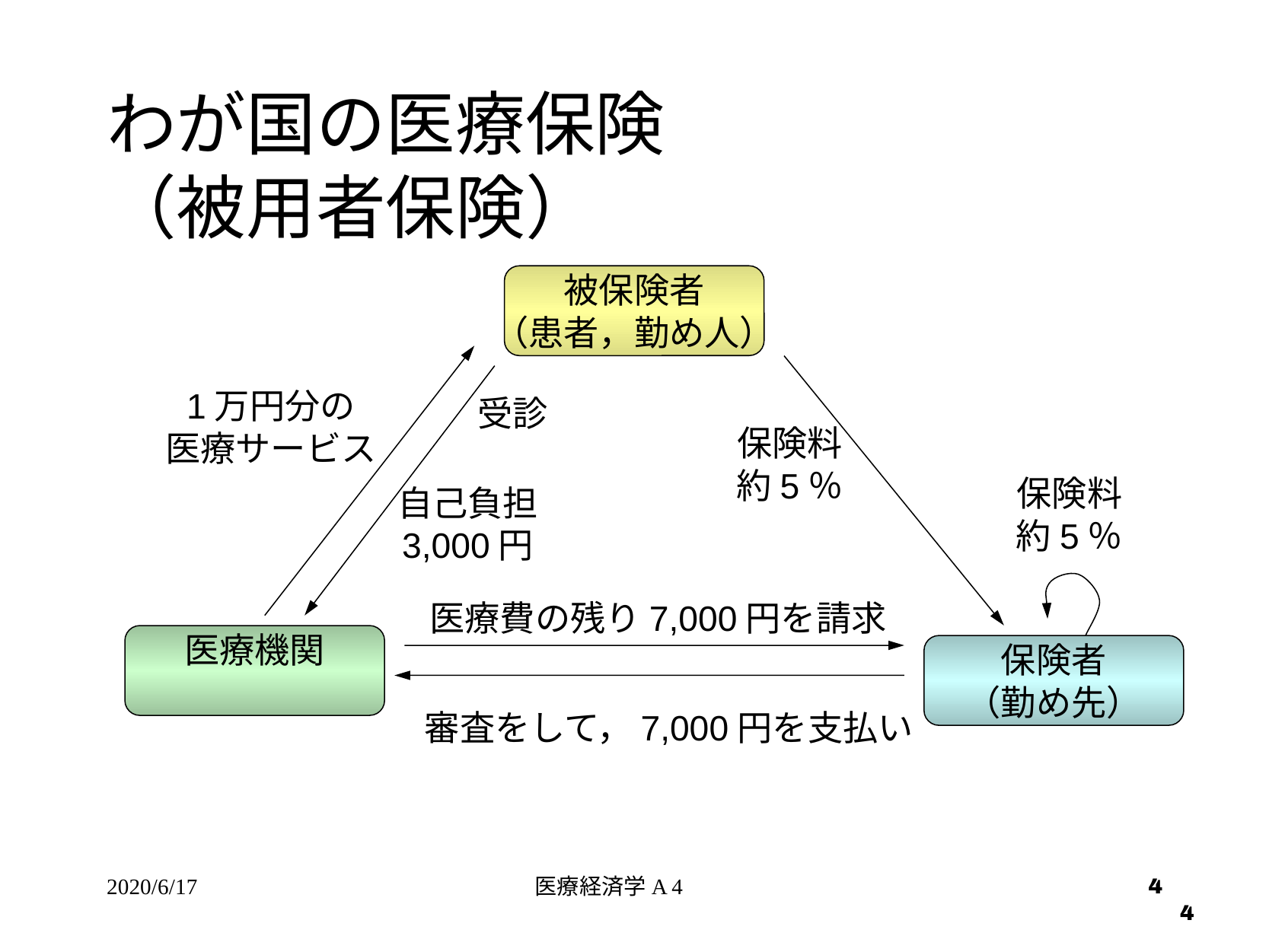

わが国の医療保険
（被用者保険）
被保険者
（患者，勤め人）

1万円分の
医療サービス
受診
保険料
約5％
保険料
約5％
自己負担
3,000円

医療費の残り7,000円を請求
医療機関

保険者
（勤め先）

審査をして，7,000円を支払い
2020/6/17
4
医療経済学A 4
4